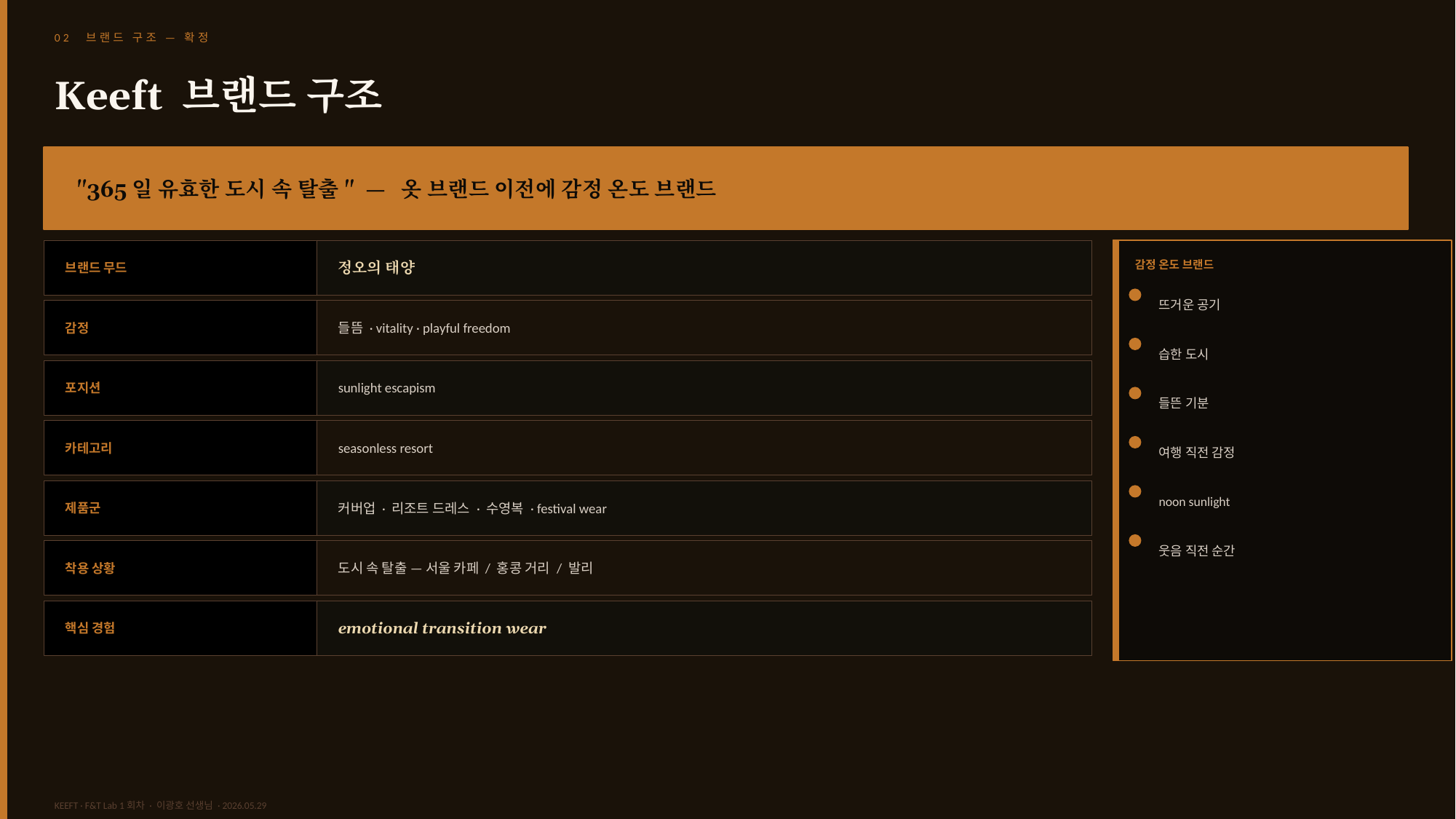

02  브랜드 구조 — 확정
Keeft 브랜드 구조

"365일 유효한 도시 속 탈출"  —  옷 브랜드 이전에 감정 온도 브랜드

브랜드 무드
정오의 태양
감정 온도 브랜드
뜨거운 공기

감정
들뜸 · vitality · playful freedom
습한 도시

포지션
sunlight escapism
들뜬 기분

카테고리
seasonless resort
여행 직전 감정

noon sunlight

제품군
커버업 · 리조트 드레스 · 수영복 · festival wear
웃음 직전 순간

착용 상황
도시 속 탈출 — 서울 카페 / 홍콩 거리 / 발리

핵심 경험
emotional transition wear
KEEFT · F&T Lab 1회차 · 이광호 선생님 · 2026.05.29